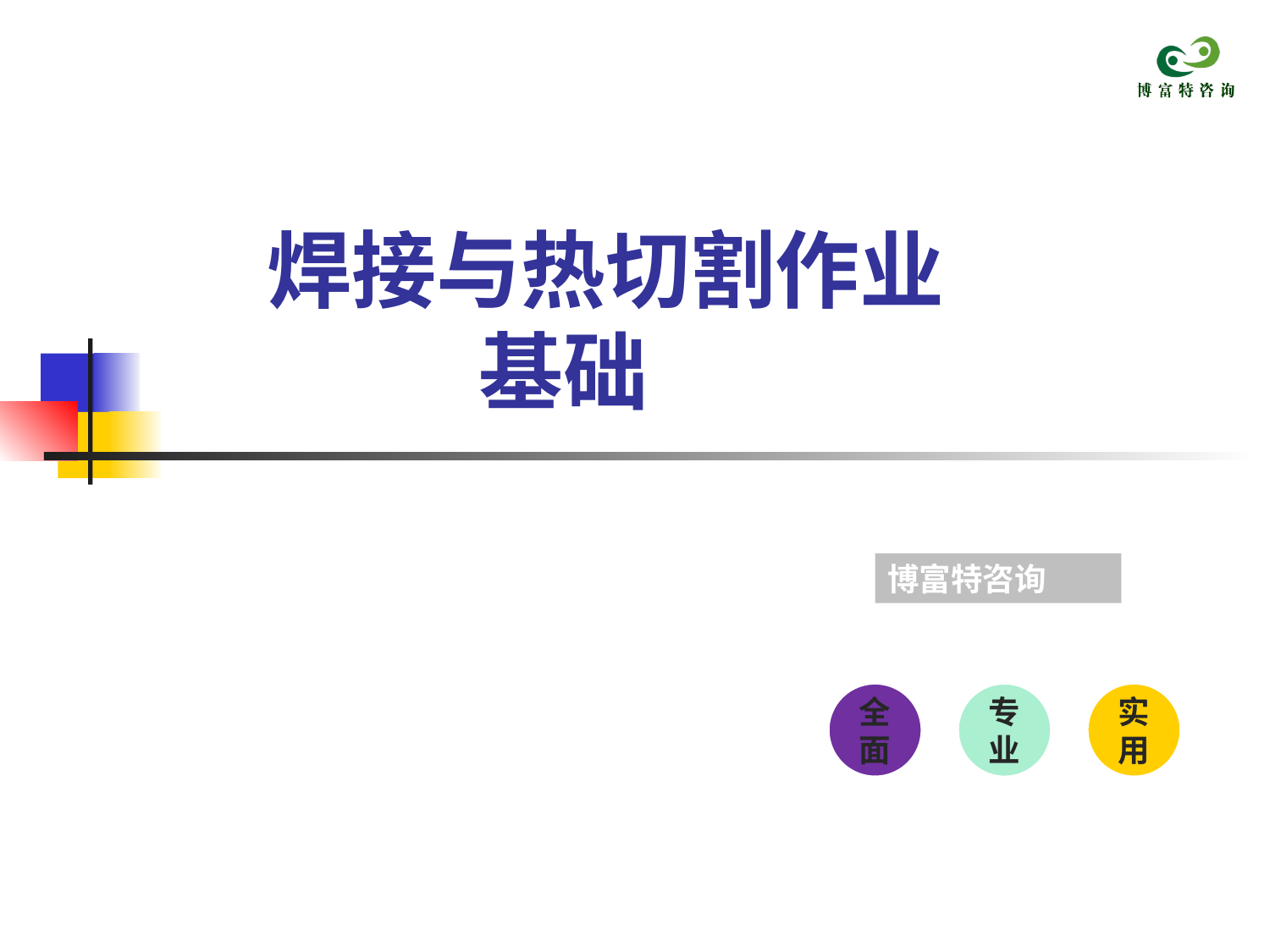

# 焊接与热切割作业 基础
博富特咨询

全面
实用
专业